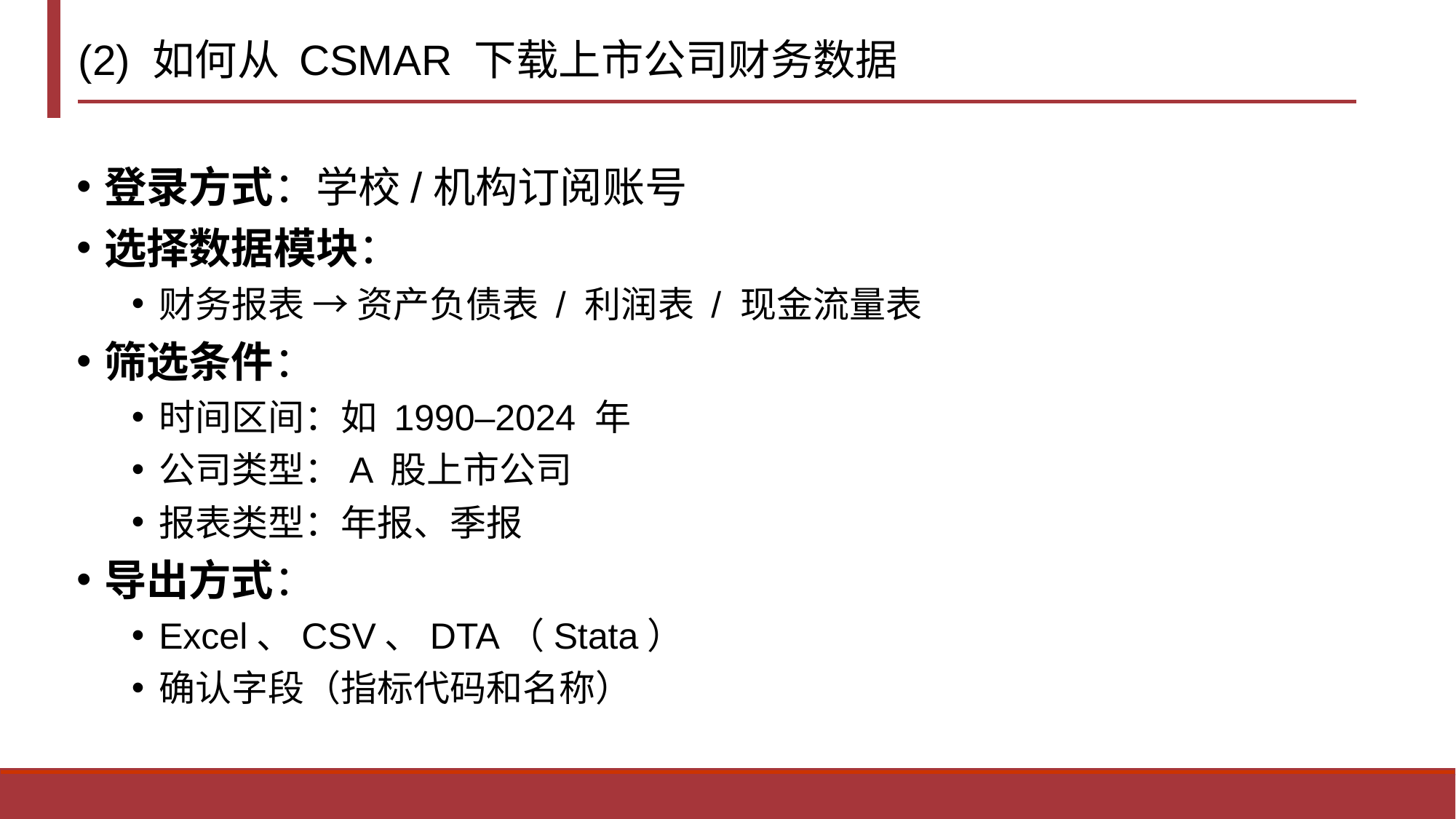

# (2) 如何从 CSMAR 下载上市公司财务数据
登录方式：学校/机构订阅账号
选择数据模块：
财务报表 → 资产负债表 / 利润表 / 现金流量表
筛选条件：
时间区间：如 1990–2024 年
公司类型：A 股上市公司
报表类型：年报、季报
导出方式：
Excel、CSV、DTA（Stata）
确认字段（指标代码和名称）